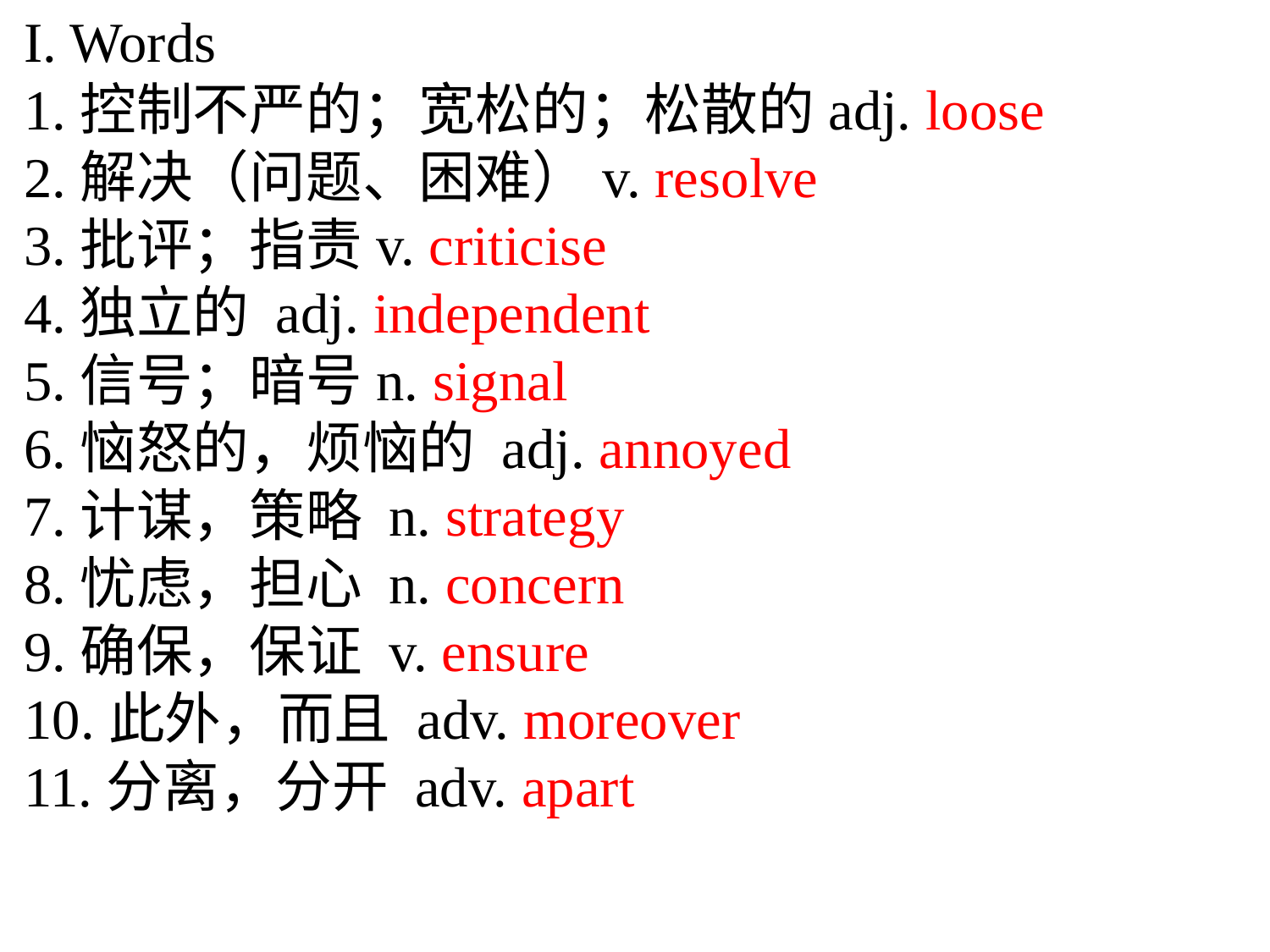

I. Words
1.控制不严的；宽松的；松散的adj. loose
2.解决（问题、困难）v. resolve
3.批评；指责v. criticise
4.独立的 adj. independent
5.信号；暗号n. signal
6.恼怒的，烦恼的 adj. annoyed
7.计谋，策略 n. strategy
8.忧虑，担心 n. concern
9.确保，保证 v. ensure
10.此外，而且 adv. moreover
11.分离，分开 adv. apart